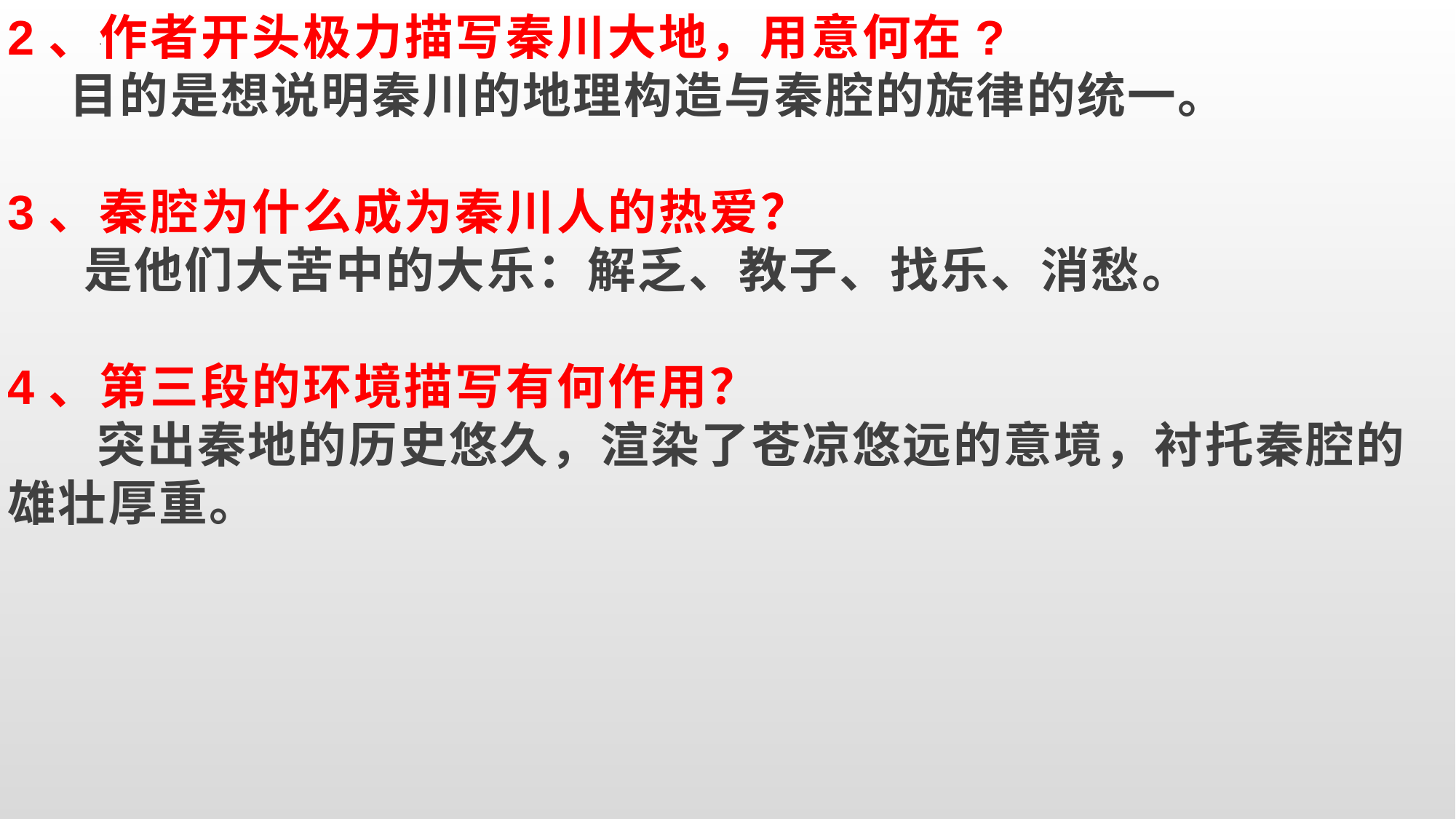

2、作者开头极力描写秦川大地，用意何在?
       目的是想说明秦川的地理构造与秦腔的旋律的统一。

3、秦腔为什么成为秦川人的热爱？
     是他们大苦中的大乐：解乏、教子、找乐、消愁。

4、第三段的环境描写有何作用？
      突出秦地的历史悠久，渲染了苍凉悠远的意境，衬托秦腔的雄壮厚重。